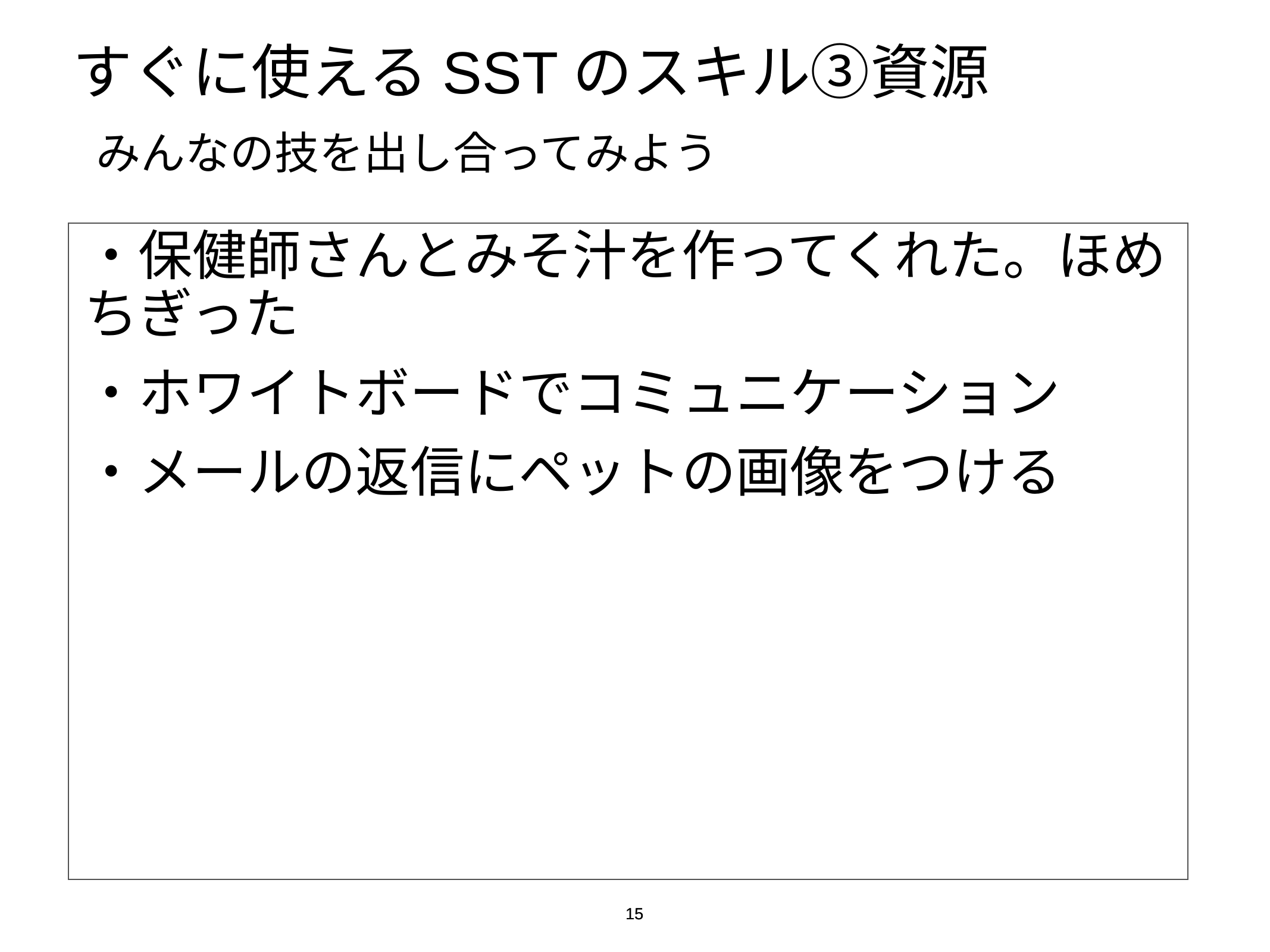

# すぐに使えるSSTのスキル③資源
みんなの技を出し合ってみよう
・保健師さんとみそ汁を作ってくれた。ほめちぎった
・ホワイトボードでコミュニケーション
・メールの返信にペットの画像をつける

15
15